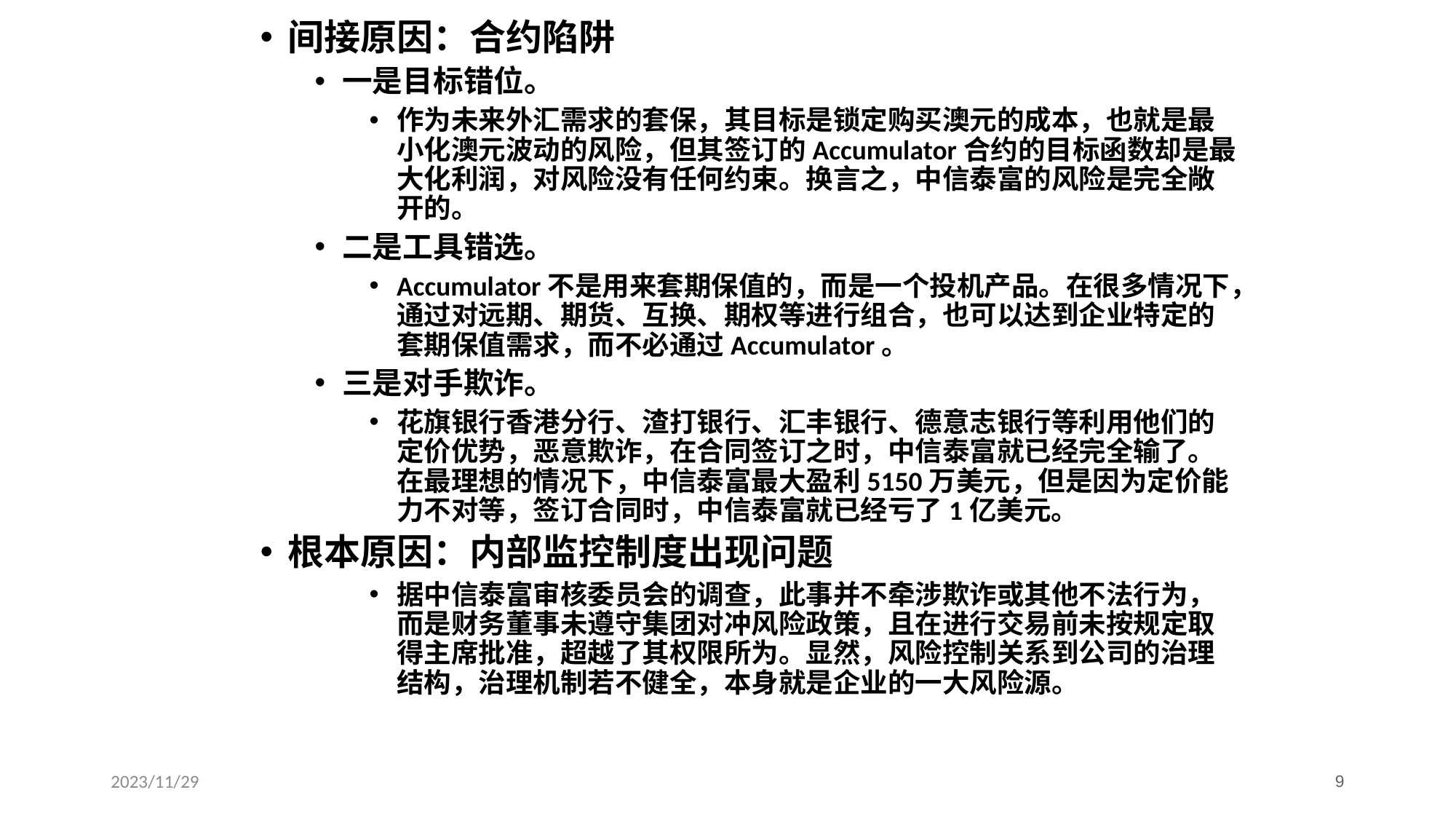

间接原因：合约陷阱
一是目标错位。
作为未来外汇需求的套保，其目标是锁定购买澳元的成本，也就是最小化澳元波动的风险，但其签订的Accumulator合约的目标函数却是最大化利润，对风险没有任何约束。换言之，中信泰富的风险是完全敞开的。
二是工具错选。
Accumulator不是用来套期保值的，而是一个投机产品。在很多情况下，通过对远期、期货、互换、期权等进行组合，也可以达到企业特定的套期保值需求，而不必通过Accumulator。
三是对手欺诈。
花旗银行香港分行、渣打银行、汇丰银行、德意志银行等利用他们的定价优势，恶意欺诈，在合同签订之时，中信泰富就已经完全输了。在最理想的情况下，中信泰富最大盈利5150万美元，但是因为定价能力不对等，签订合同时，中信泰富就已经亏了1亿美元。
根本原因：内部监控制度出现问题
据中信泰富审核委员会的调查，此事并不牵涉欺诈或其他不法行为，而是财务董事未遵守集团对冲风险政策，且在进行交易前未按规定取得主席批准，超越了其权限所为。显然，风险控制关系到公司的治理结构，治理机制若不健全，本身就是企业的一大风险源。
2023/11/29
9